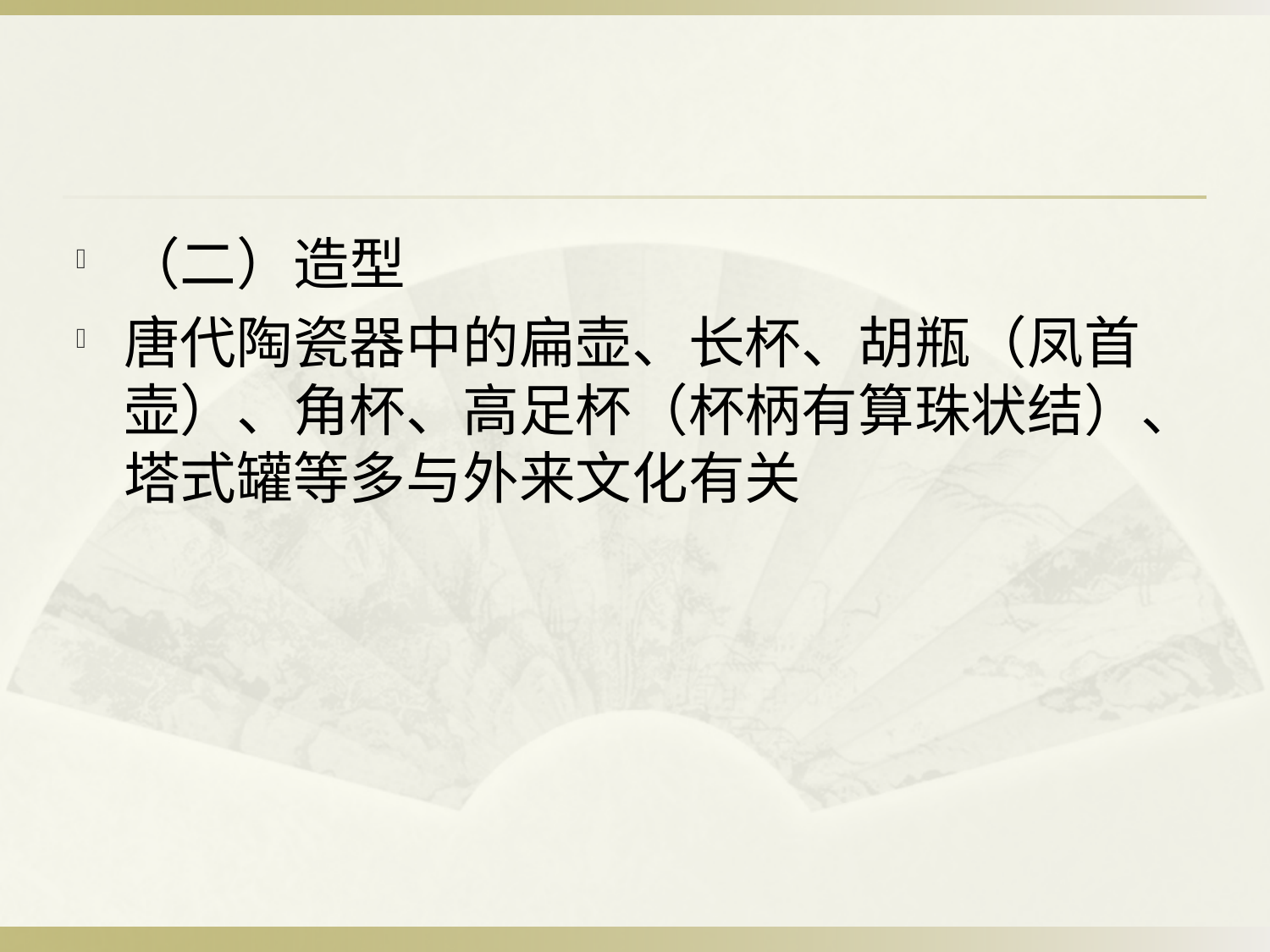

#
（二）造型
唐代陶瓷器中的扁壶、长杯、胡瓶（凤首壶）、角杯、高足杯（杯柄有算珠状结）、塔式罐等多与外来文化有关